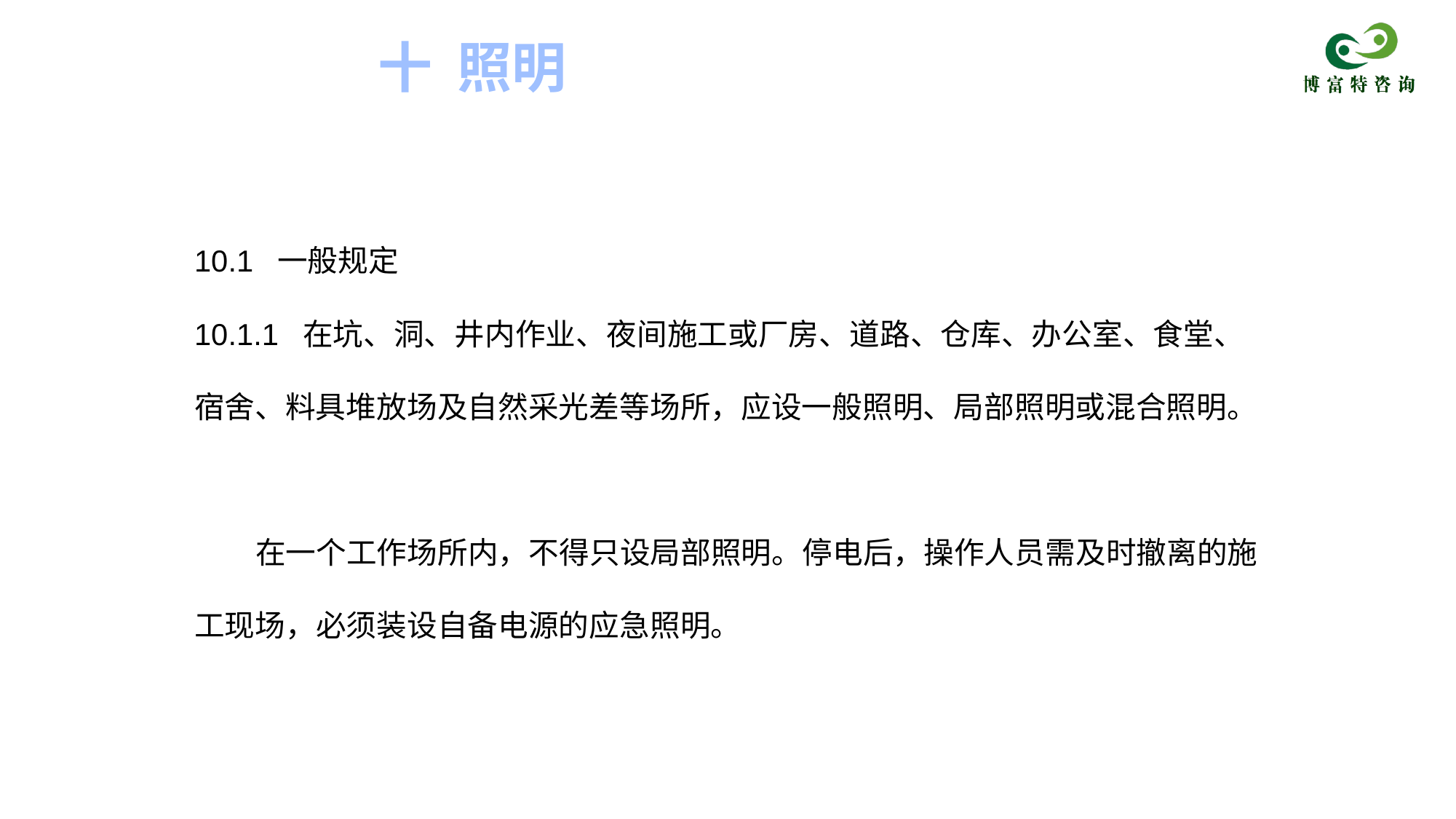

十  照明
10.1  一般规定
10.1.1  在坑、洞、井内作业、夜间施工或厂房、道路、仓库、办公室、食堂、宿舍、料具堆放场及自然采光差等场所，应设一般照明、局部照明或混合照明。
        在一个工作场所内，不得只设局部照明。停电后，操作人员需及时撤离的施工现场，必须装设自备电源的应急照明。